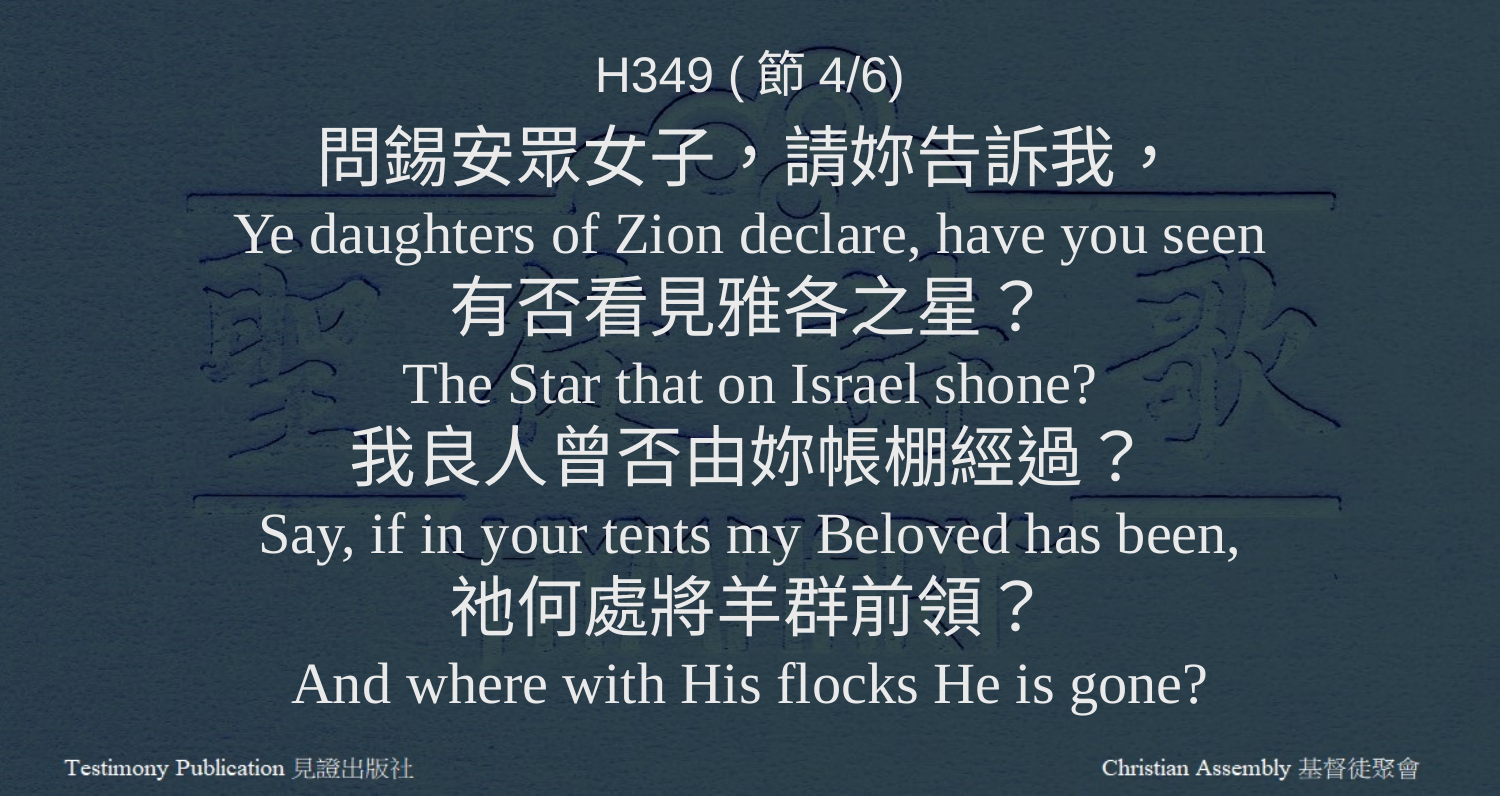

H349 (節4/6)
問錫安眾女子，請妳告訴我，
Ye daughters of Zion declare, have you seen
有否看見雅各之星？
The Star that on Israel shone?
我良人曾否由妳帳棚經過？
Say, if in your tents my Beloved has been,
祂何處將羊群前領？
And where with His flocks He is gone?